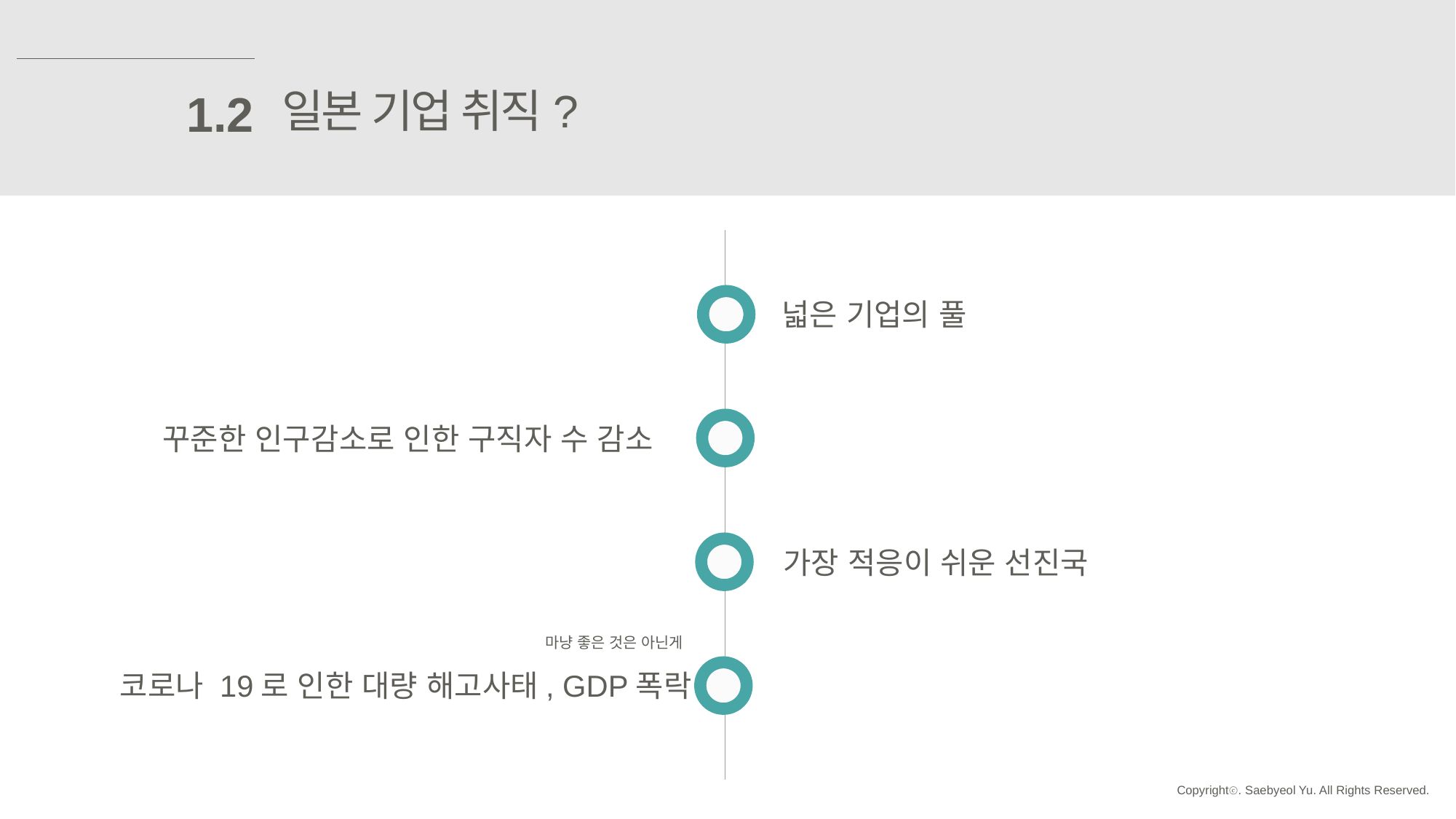

일본 기업 취직?
1.2

넓은 기업의 풀
꾸준한 인구감소로 인한 구직자 수 감소
가장 적응이 쉬운 선진국
마냥 좋은 것은 아닌게
코로나 19로 인한 대량 해고사태, GDP폭락